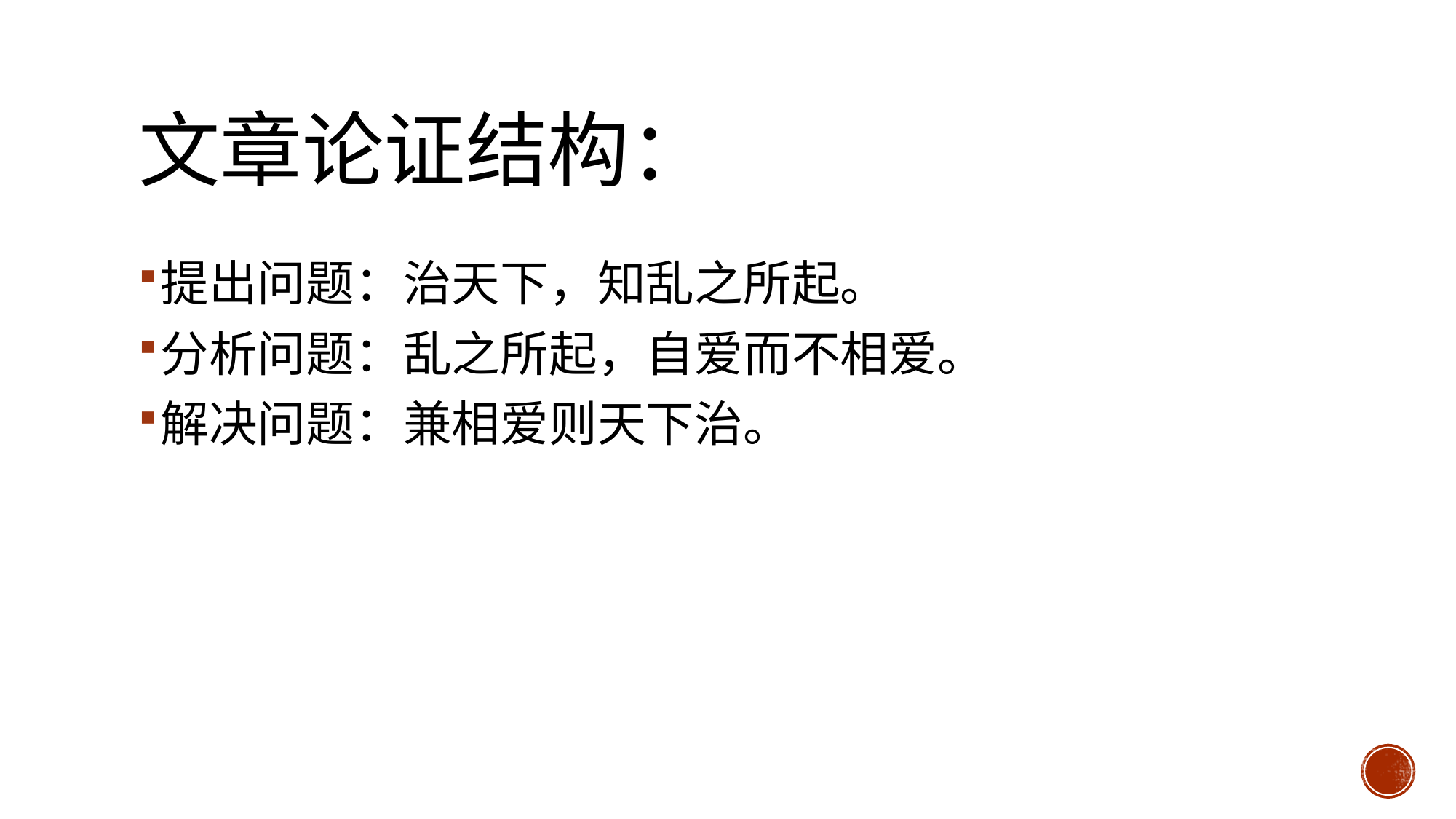

# 文章论证结构：
提出问题：治天下，知乱之所起。
分析问题：乱之所起，自爱而不相爱。
解决问题：兼相爱则天下治。